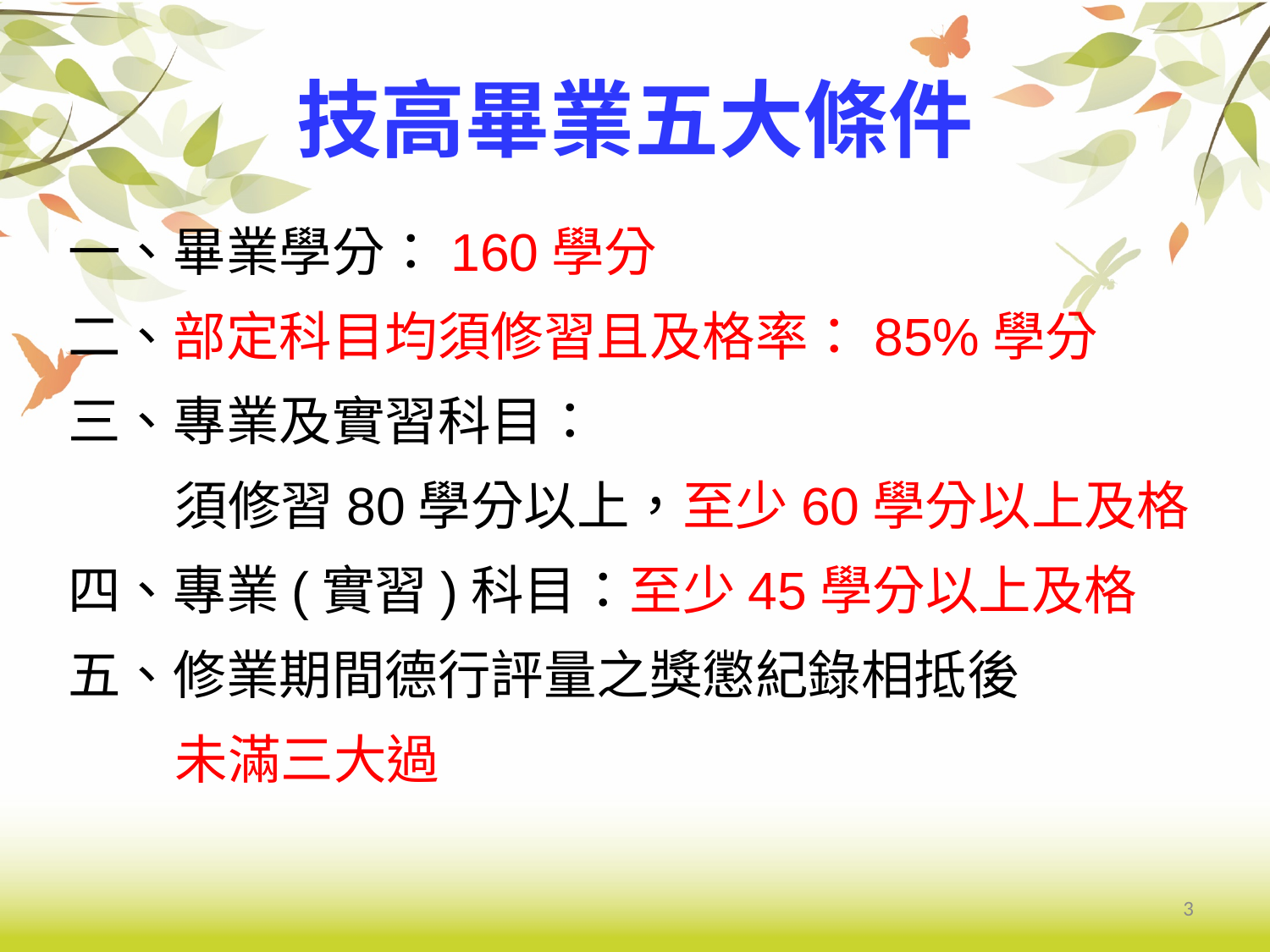

# 技高畢業五大條件
一、畢業學分：160學分
二、部定科目均須修習且及格率：85%學分
三、專業及實習科目：
        須修習80學分以上，至少60學分以上及格
四、專業(實習)科目：至少45學分以上及格
五、修業期間德行評量之獎懲紀錄相抵後
        未滿三大過

3